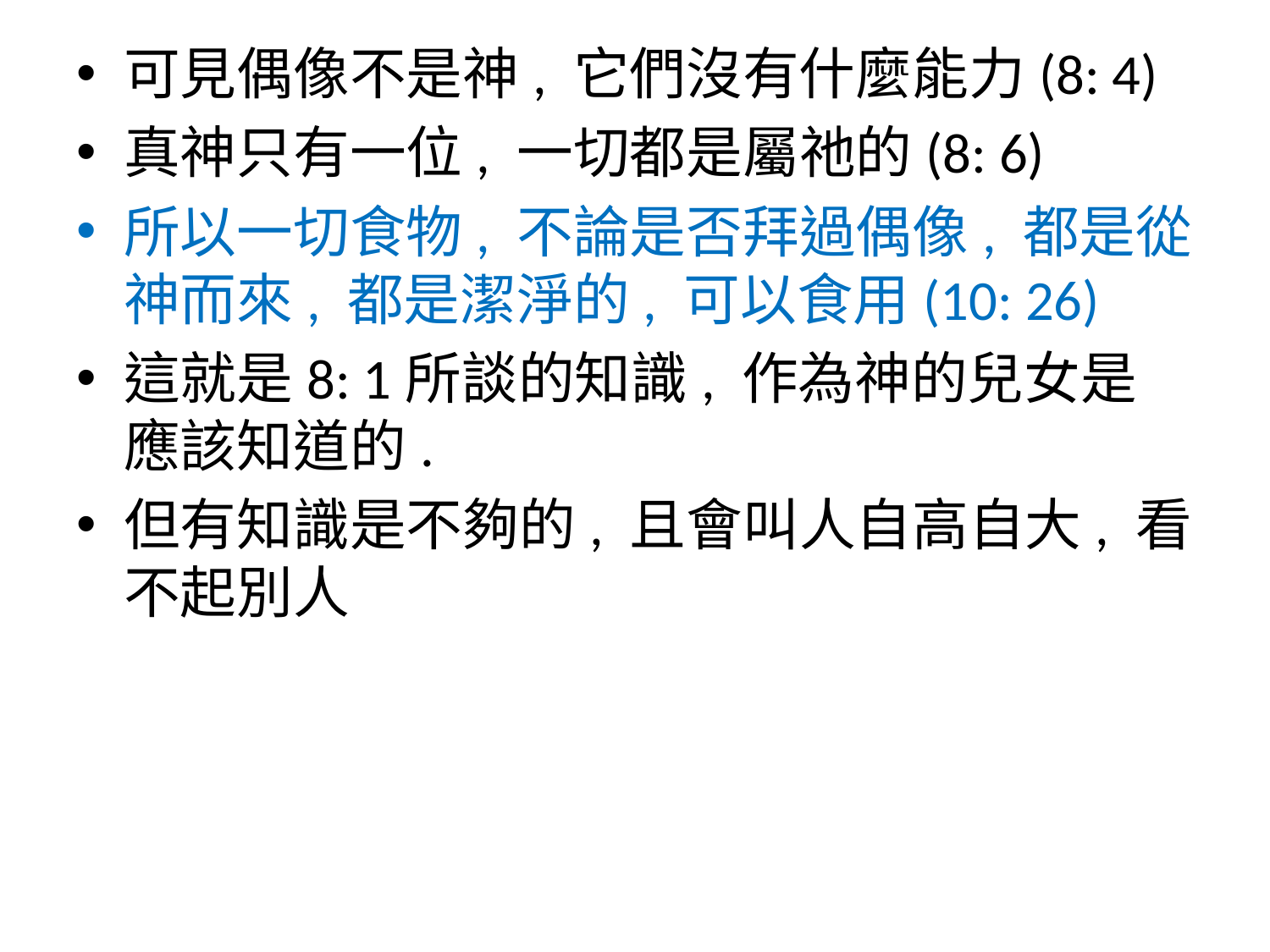

可見偶像不是神, 它們沒有什麼能力(8: 4)
真神只有一位, 一切都是屬祂的(8: 6)
所以一切食物, 不論是否拜過偶像, 都是從神而來, 都是潔淨的, 可以食用(10: 26)
這就是8: 1所談的知識, 作為神的兒女是應該知道的.
但有知識是不夠的, 且會叫人自高自大, 看不起別人